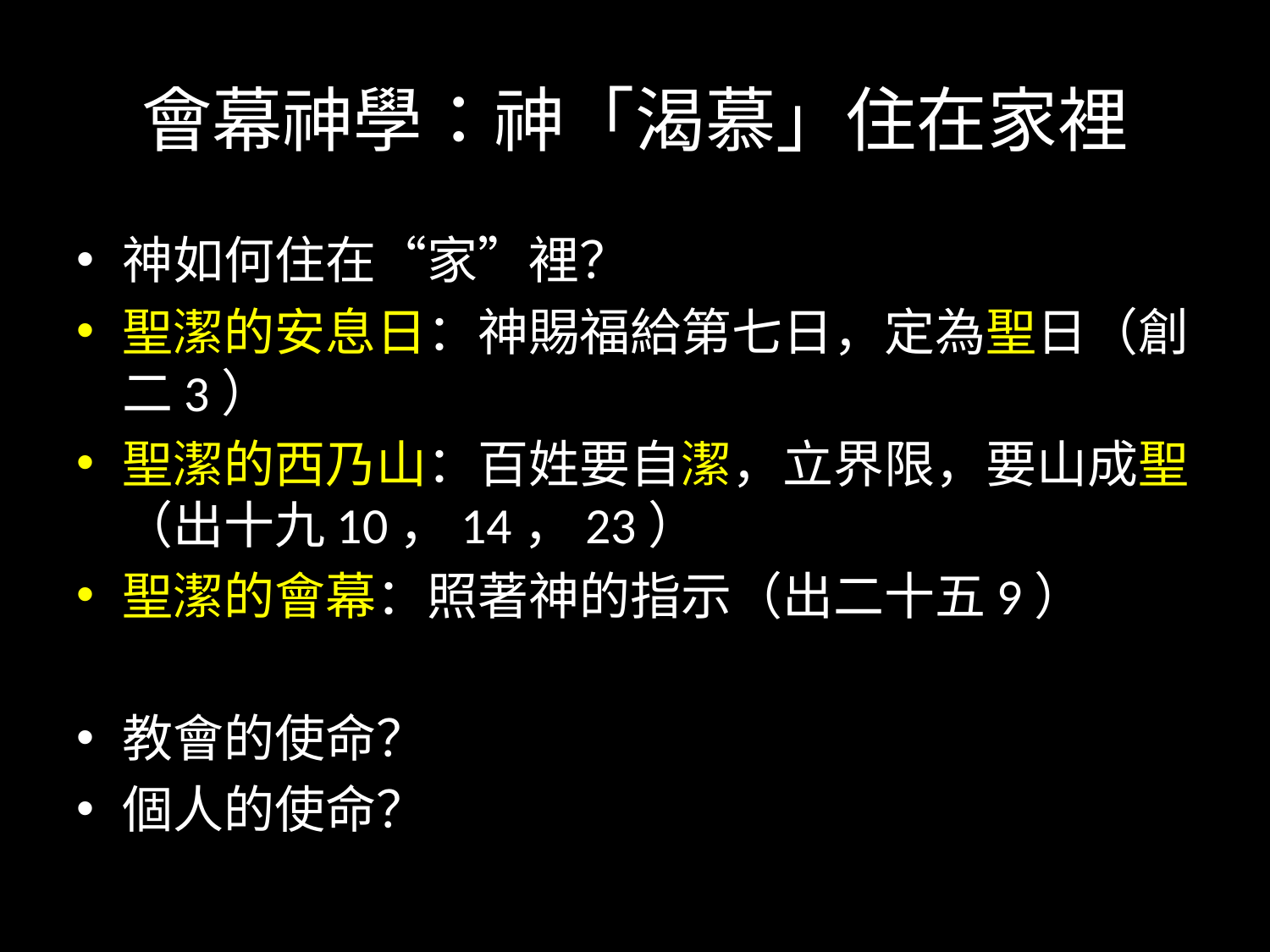

# 會幕神學：神「渴慕」住在家裡
神如何住在“家”裡？
聖潔的安息日：神賜福給第七日，定為聖日（創二3）
聖潔的西乃山：百姓要自潔，立界限，要山成聖（出十九10，14，23）
聖潔的會幕：照著神的指示（出二十五9）

教會的使命？
個人的使命？